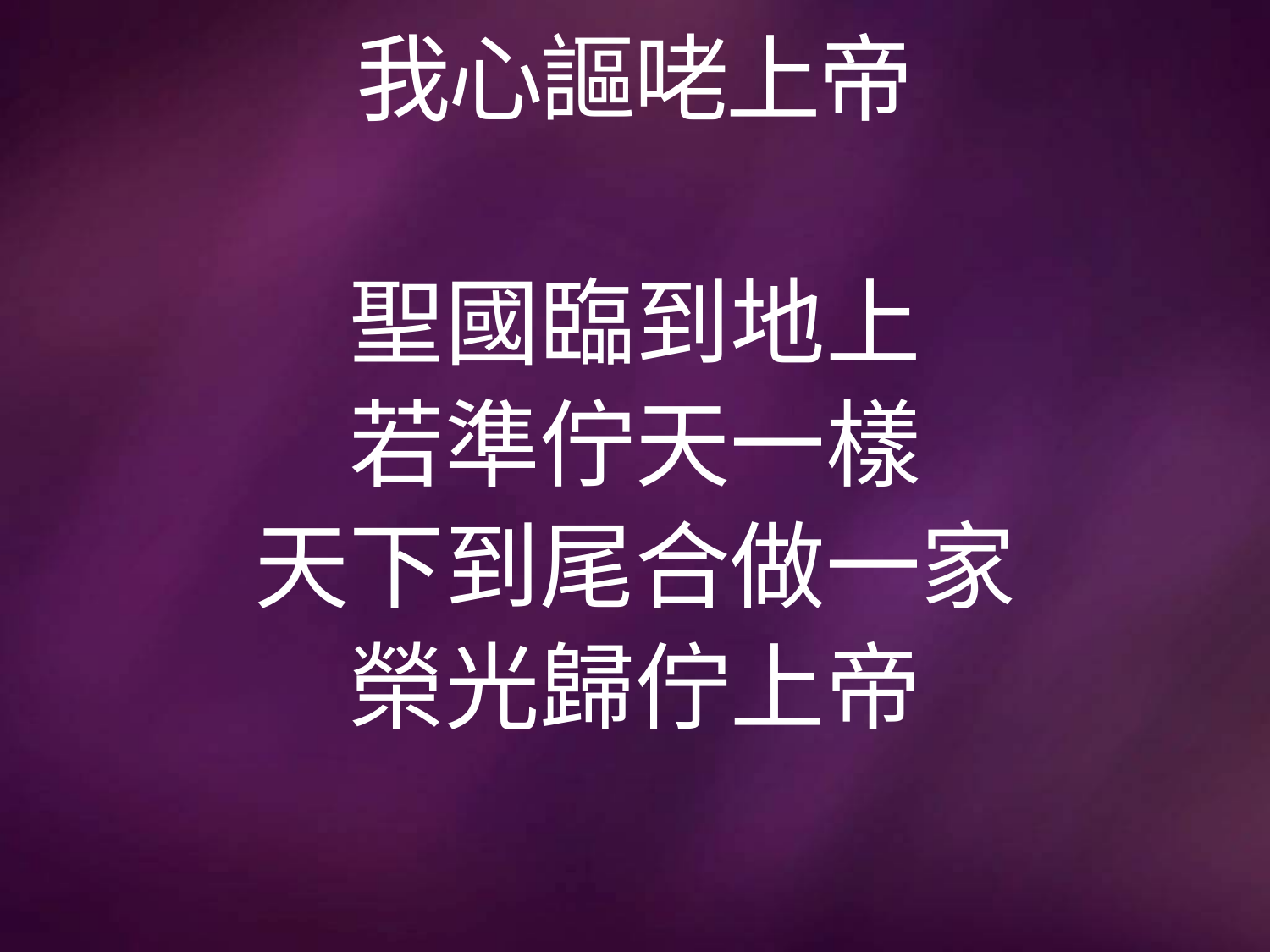

# 我心謳咾上帝
聖國臨到地上
若準佇天一樣
天下到尾合做一家
榮光歸佇上帝